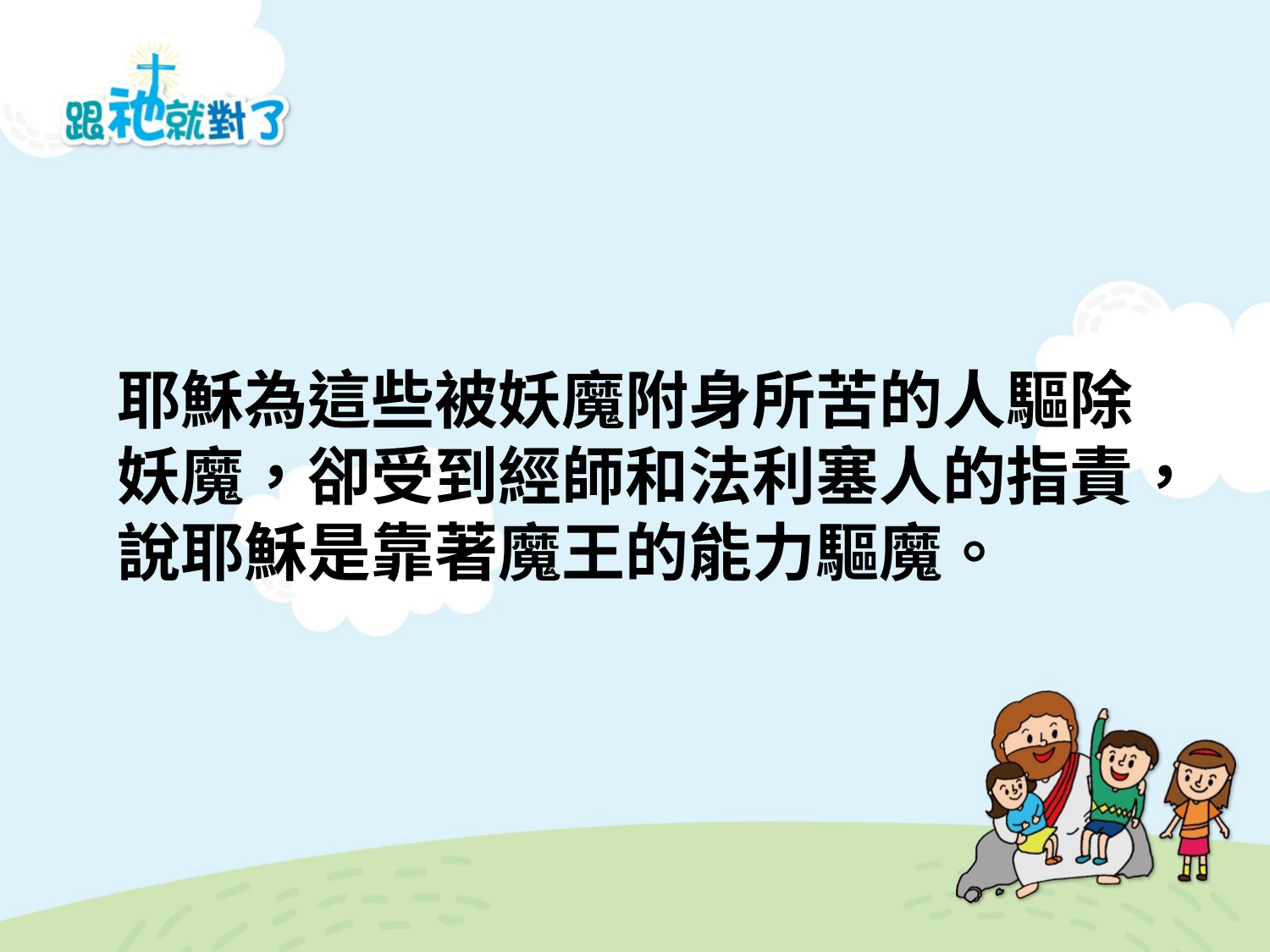

耶穌為這些被妖魔附身所苦的人驅除妖魔，卻受到經師和法利塞人的指責，說耶穌是靠著魔王的能力驅魔。